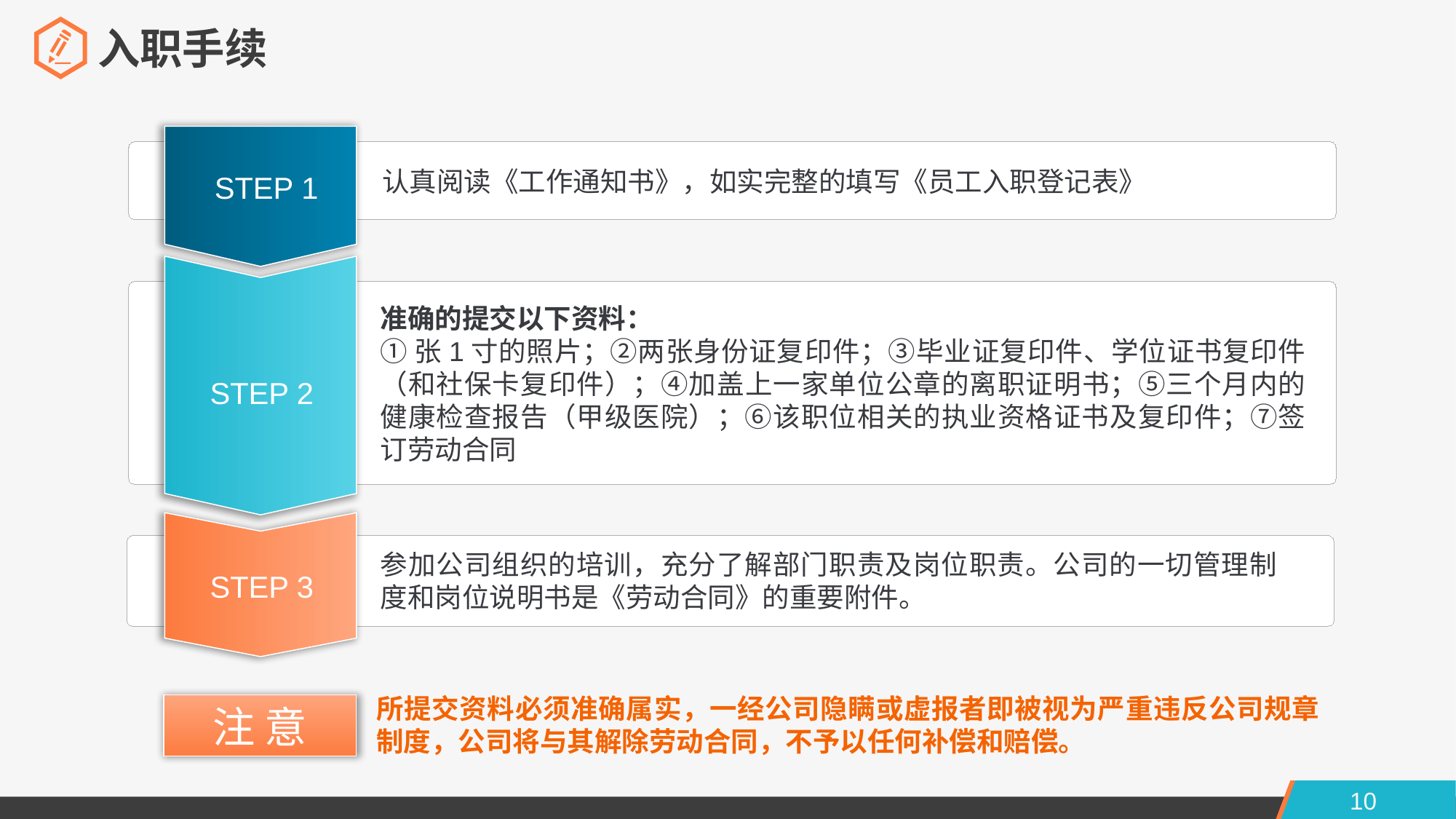

入职手续

认真阅读《工作通知书》，如实完整的填写《员工入职登记表》
STEP 1

准确的提交以下资料：
①张1寸的照片；②两张身份证复印件；③毕业证复印件、学位证书复印件（和社保卡复印件）；④加盖上一家单位公章的离职证明书；⑤三个月内的健康检查报告（甲级医院）；⑥该职位相关的执业资格证书及复印件；⑦签订劳动合同
STEP 2

参加公司组织的培训，充分了解部门职责及岗位职责。公司的一切管理制度和岗位说明书是《劳动合同》的重要附件。
STEP 3
所提交资料必须准确属实，一经公司隐瞒或虚报者即被视为严重违反公司规章制度，公司将与其解除劳动合同，不予以任何补偿和赔偿。
注 意